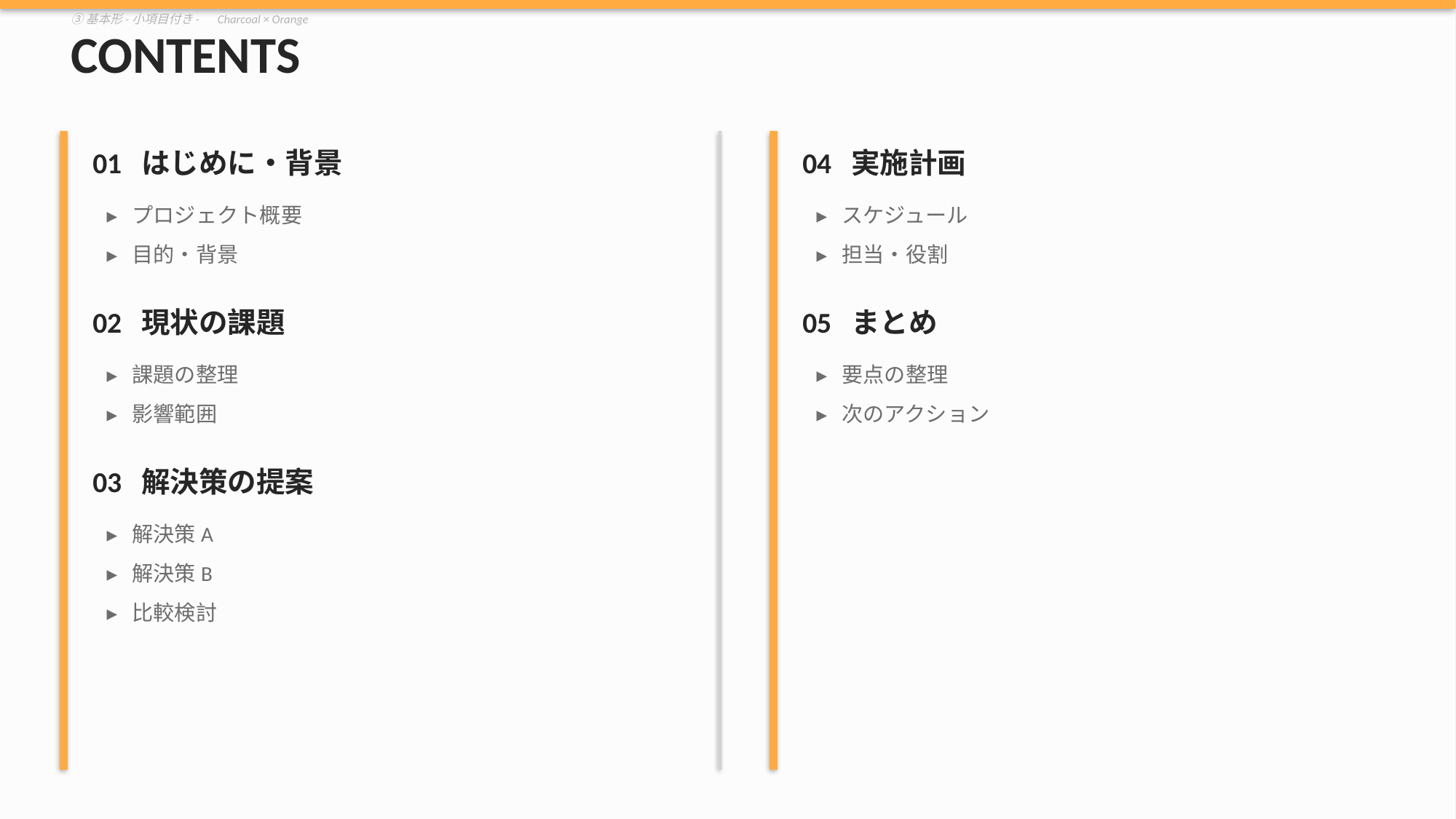

③基本形-小項目付き-　Charcoal × Orange
CONTENTS

01  はじめに・背景
04  実施計画
   ▸  プロジェクト概要
   ▸  スケジュール
   ▸  目的・背景
   ▸  担当・役割
02  現状の課題
05  まとめ
   ▸  課題の整理
   ▸  要点の整理
   ▸  影響範囲
   ▸  次のアクション
03  解決策の提案
   ▸  解決策A
   ▸  解決策B
   ▸  比較検討